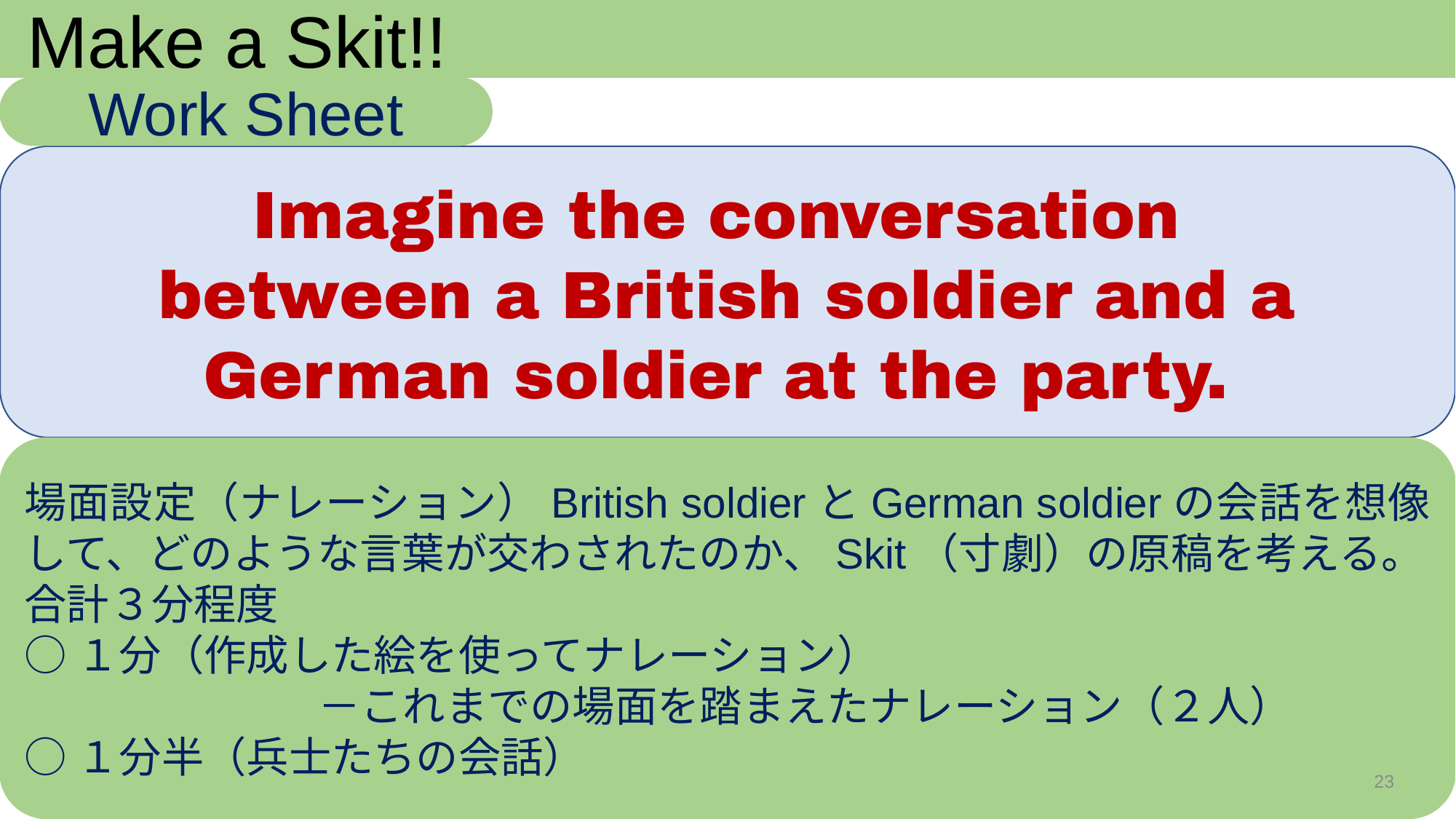

Make a Skit!!

Work Sheet
Imagine the conversation
between a British soldier and a German soldier at the party.
場面設定（ナレーション）British soldierとGerman soldierの会話を想像して、どのような言葉が交わされたのか、Skit（寸劇）の原稿を考える。
合計３分程度
○１分（作成した絵を使ってナレーション）
                              －これまでの場面を踏まえたナレーション（２人）
○１分半（兵士たちの会話）
23